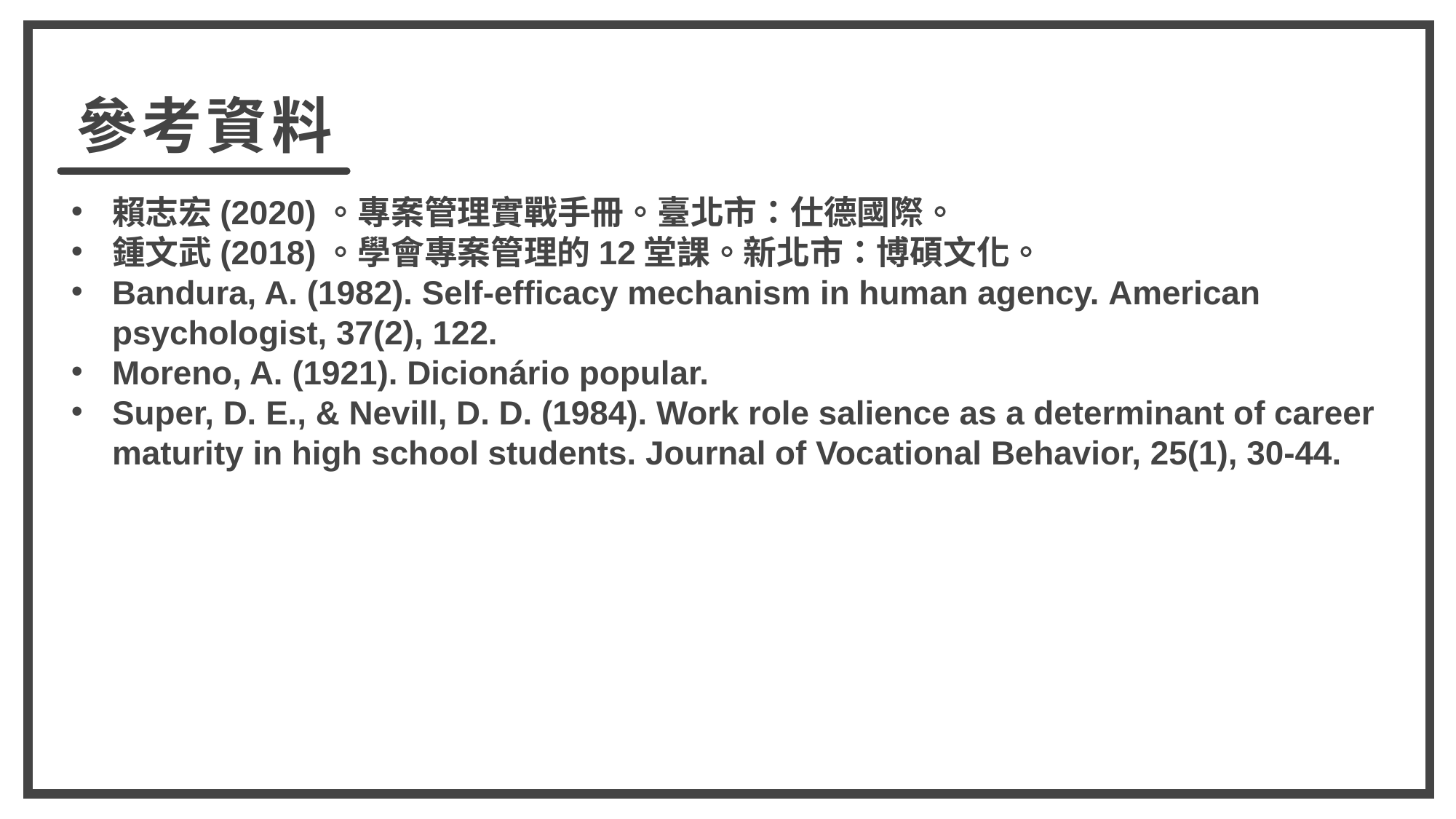

參考資料
賴志宏(2020)。專案管理實戰手冊。臺北市：仕德國際。
鍾文武(2018)。學會專案管理的12堂課。新北市：博碩文化。
Bandura, A. (1982). Self-efficacy mechanism in human agency. American psychologist, 37(2), 122.
Moreno, A. (1921). Dicionário popular.
Super, D. E., & Nevill, D. D. (1984). Work role salience as a determinant of career maturity in high school students. Journal of Vocational Behavior, 25(1), 30-44.